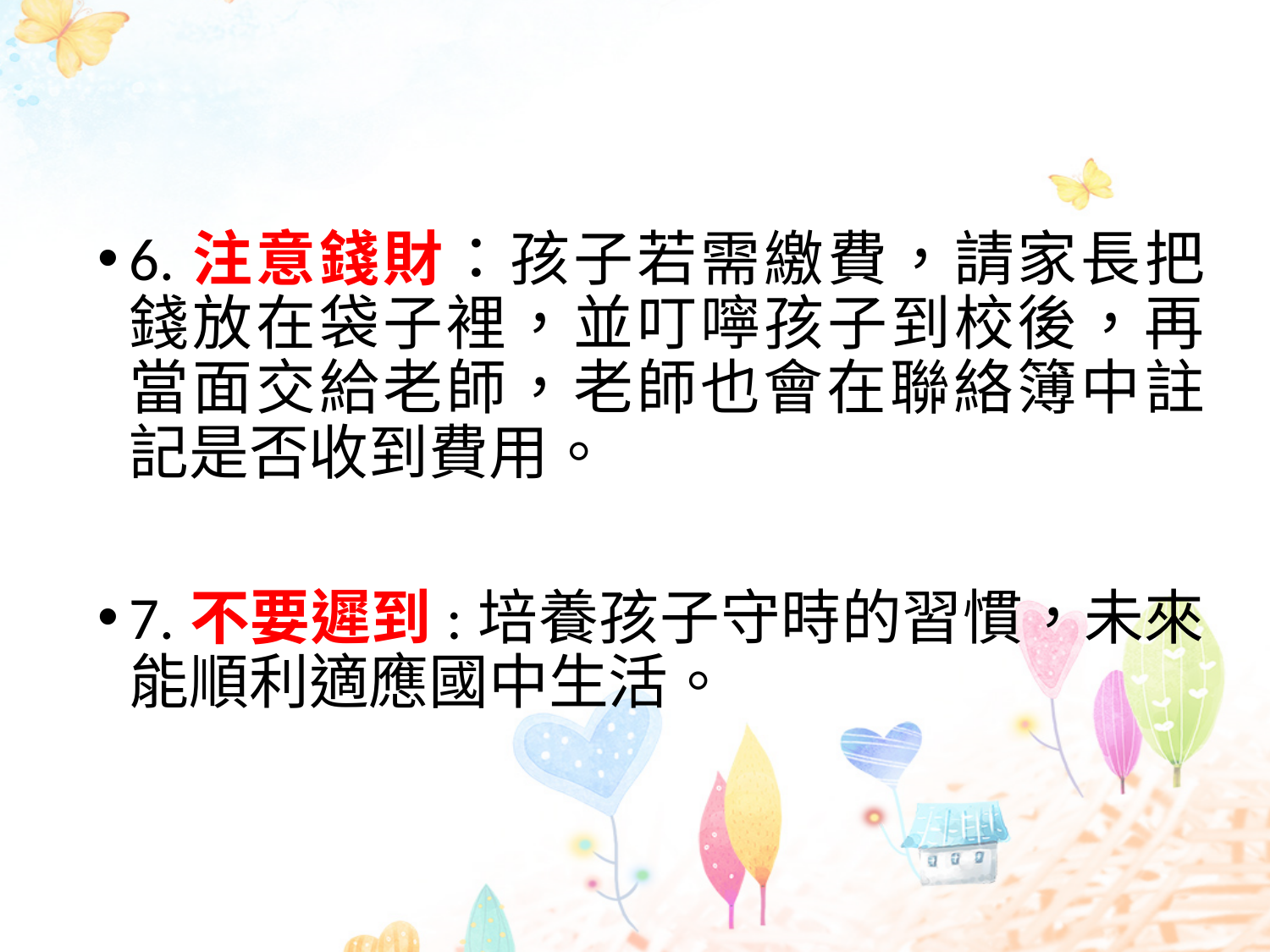

6.注意錢財：孩子若需繳費，請家長把錢放在袋子裡，並叮嚀孩子到校後，再當面交給老師，老師也會在聯絡簿中註記是否收到費用。

7.不要遲到:培養孩子守時的習慣，未來能順利適應國中生活。